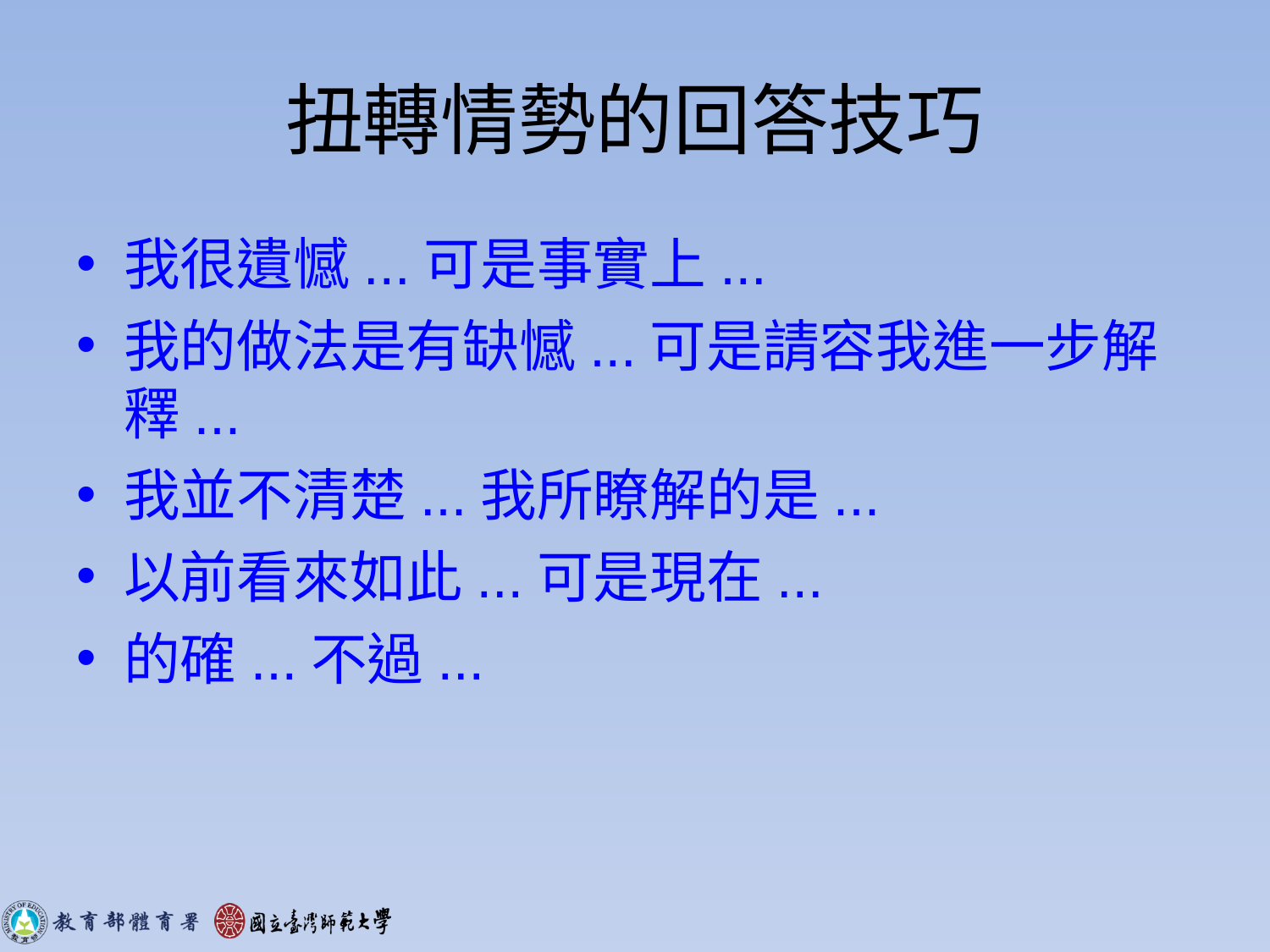

# 扭轉情勢的回答技巧
我很遺憾...可是事實上...
我的做法是有缺憾...可是請容我進一步解釋...
我並不清楚...我所瞭解的是...
以前看來如此...可是現在...
的確...不過...